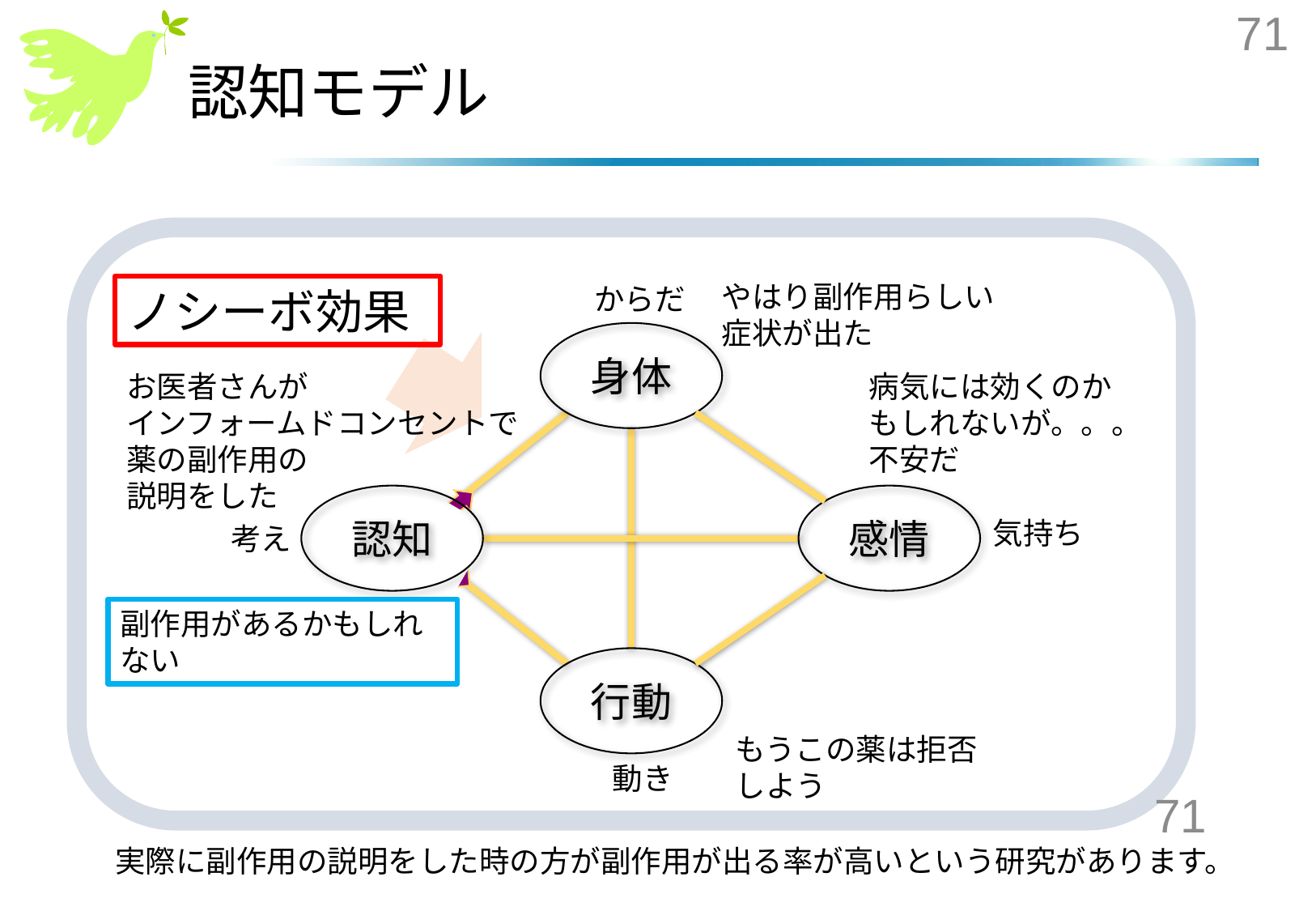

71
# 認知モデル

やはり副作用らしい
症状が出た
からだ
ノシーボ効果

身体
お医者さんが
インフォームドコンセントで
薬の副作用の
説明をした
病気には効くのかもしれないが。。。
不安だ

認知
感情
気持ち
考え

副作用があるかもしれない
行動
もうこの薬は拒否しよう
動き
71
実際に副作用の説明をした時の方が副作用が出る率が高いという研究があります。